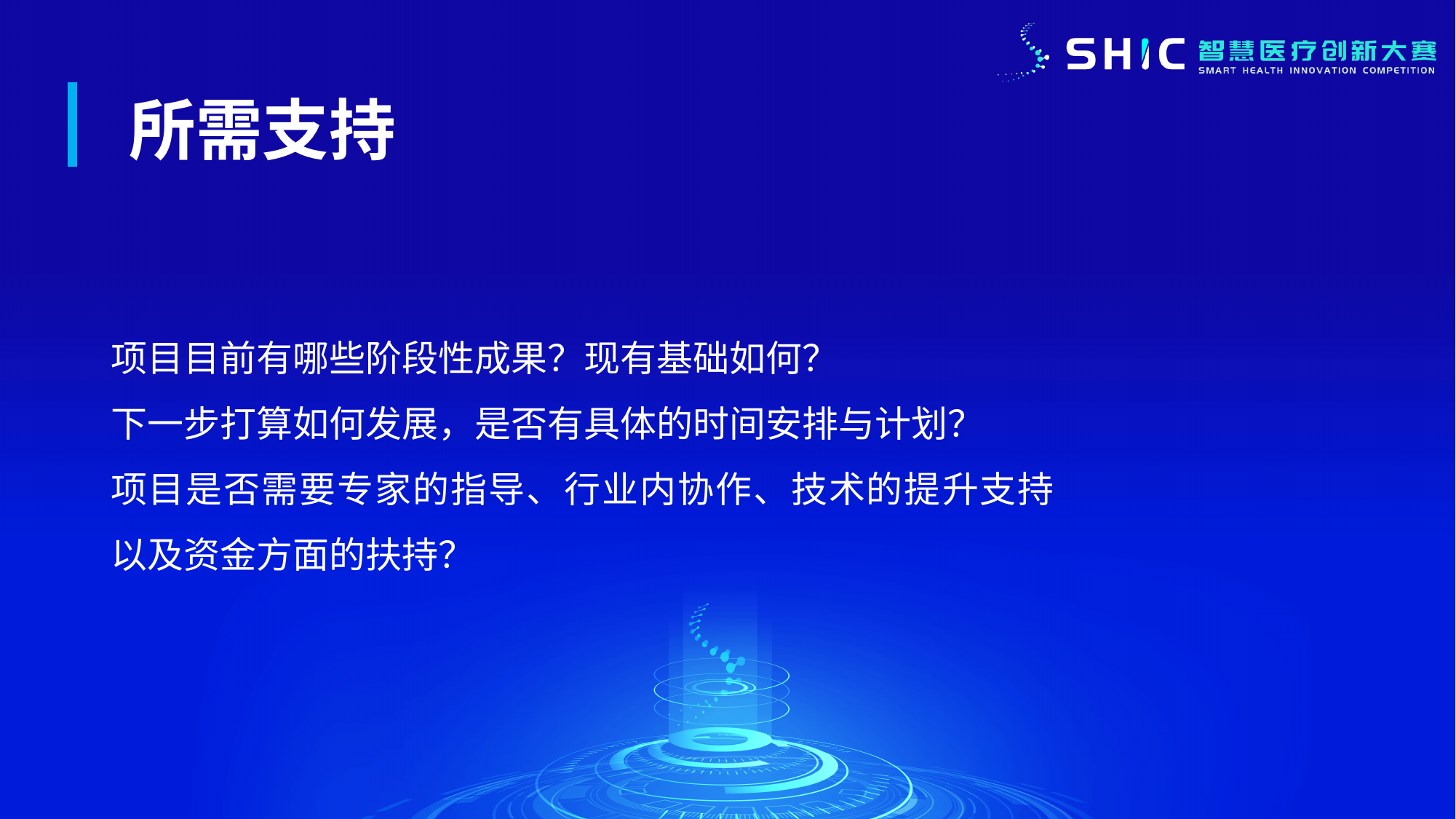

所需支持
项目目前有哪些阶段性成果？现有基础如何？
下一步打算如何发展，是否有具体的时间安排与计划？
项目是否需要专家的指导、行业内协作、技术的提升支持以及资金方面的扶持？